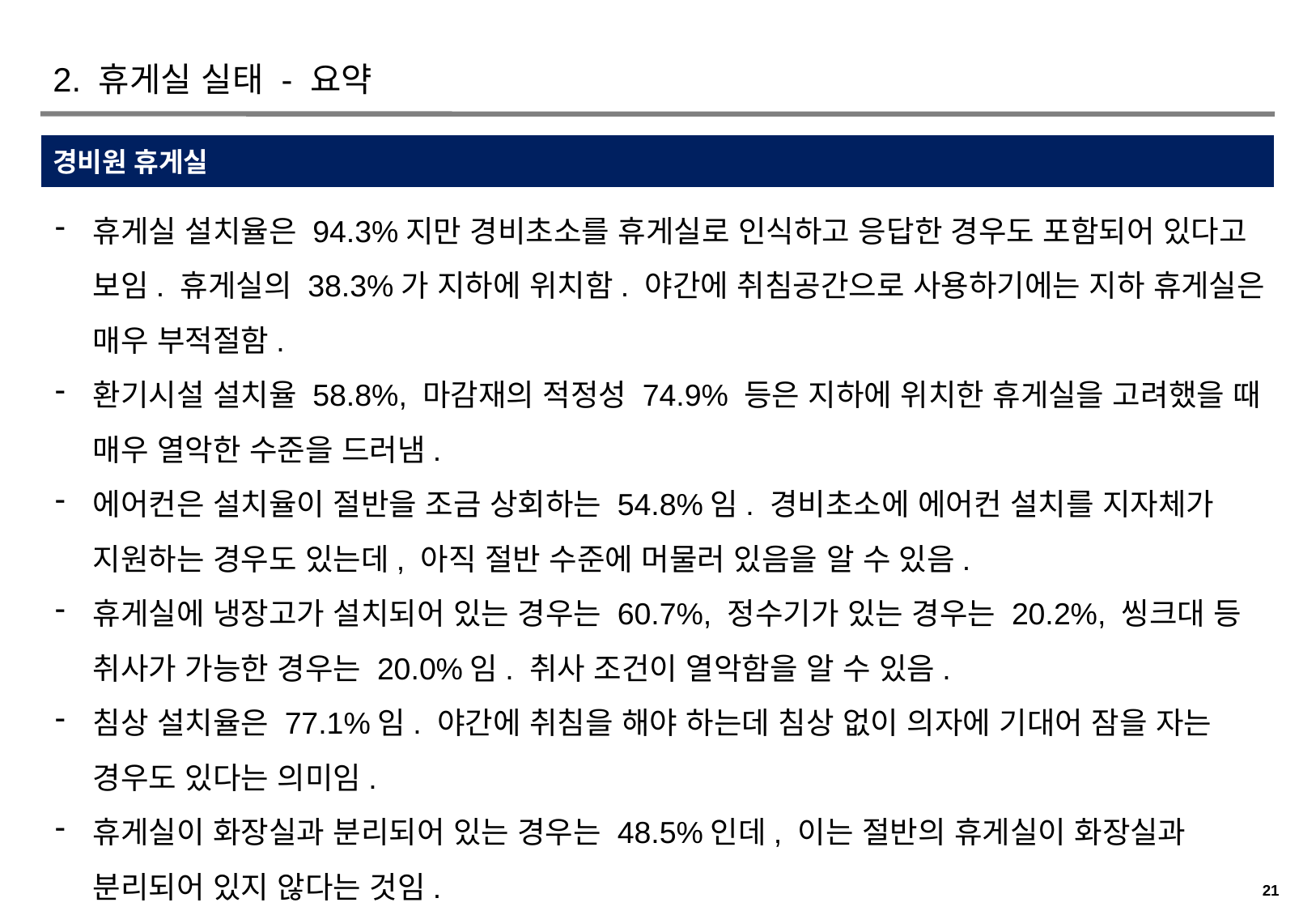

# 2. 휴게실 실태 - 요약
경비원 휴게실
휴게실 설치율은 94.3%지만 경비초소를 휴게실로 인식하고 응답한 경우도 포함되어 있다고 보임. 휴게실의 38.3%가 지하에 위치함. 야간에 취침공간으로 사용하기에는 지하 휴게실은 매우 부적절함.
환기시설 설치율 58.8%, 마감재의 적정성 74.9% 등은 지하에 위치한 휴게실을 고려했을 때 매우 열악한 수준을 드러냄.
에어컨은 설치율이 절반을 조금 상회하는 54.8%임. 경비초소에 에어컨 설치를 지자체가 지원하는 경우도 있는데, 아직 절반 수준에 머물러 있음을 알 수 있음.
휴게실에 냉장고가 설치되어 있는 경우는 60.7%, 정수기가 있는 경우는 20.2%, 씽크대 등 취사가 가능한 경우는 20.0%임. 취사 조건이 열악함을 알 수 있음.
침상 설치율은 77.1%임. 야간에 취침을 해야 하는데 침상 없이 의자에 기대어 잠을 자는 경우도 있다는 의미임.
휴게실이 화장실과 분리되어 있는 경우는 48.5%인데, 이는 절반의 휴게실이 화장실과 분리되어 있지 않다는 것임.